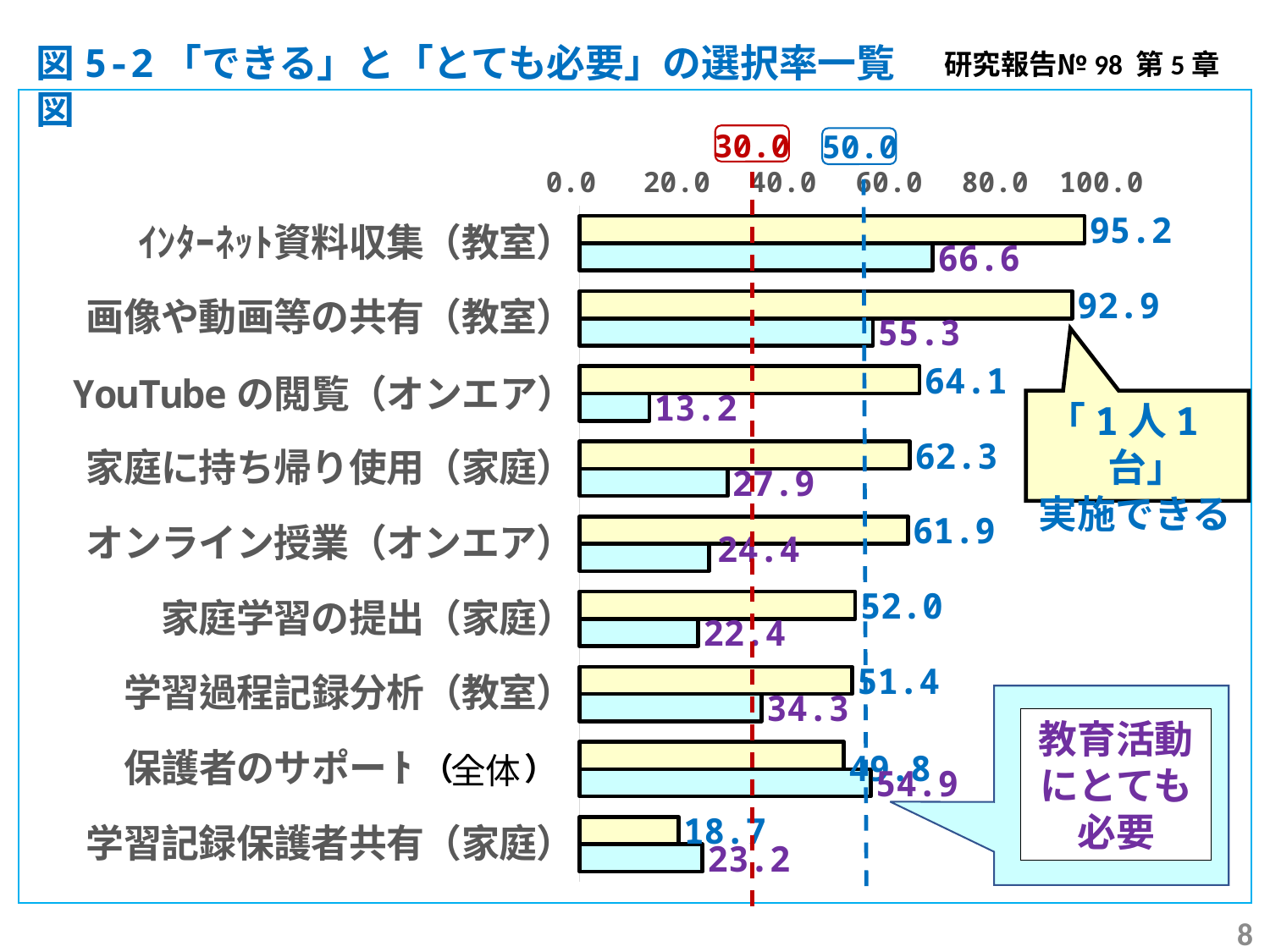

図5-2「できる」と「とても必要」の選択率一覧図
研究報告№98 第5章

### Chart

| Category |  |  |
|---|---|---|
| ｲﾝﾀｰﾈｯﾄ資料収集（教室） | 95.2 | 66.6 |
| 画像や動画等の共有（教室） | 92.9 | 55.3 |
| YouTubeの閲覧（オンエア） | 64.1 | 13.2 |
| 家庭に持ち帰り使用（家庭） | 62.3 | 27.9 |
| オンライン授業（オンエア） | 61.9 | 24.4 |
| 家庭学習の提出（家庭） | 52.0 | 22.4 |
| 学習過程記録分析（教室） | 51.4 | 34.3 |
| 保護者のサポート（教室） | 49.8 | 54.9 |
| 学習記録保護者共有（家庭） | 18.7 | 23.2 |
30.0
50.0

｢1人1台｣
実施できる

教育活動にとても必要
（　　 ）
全体
8